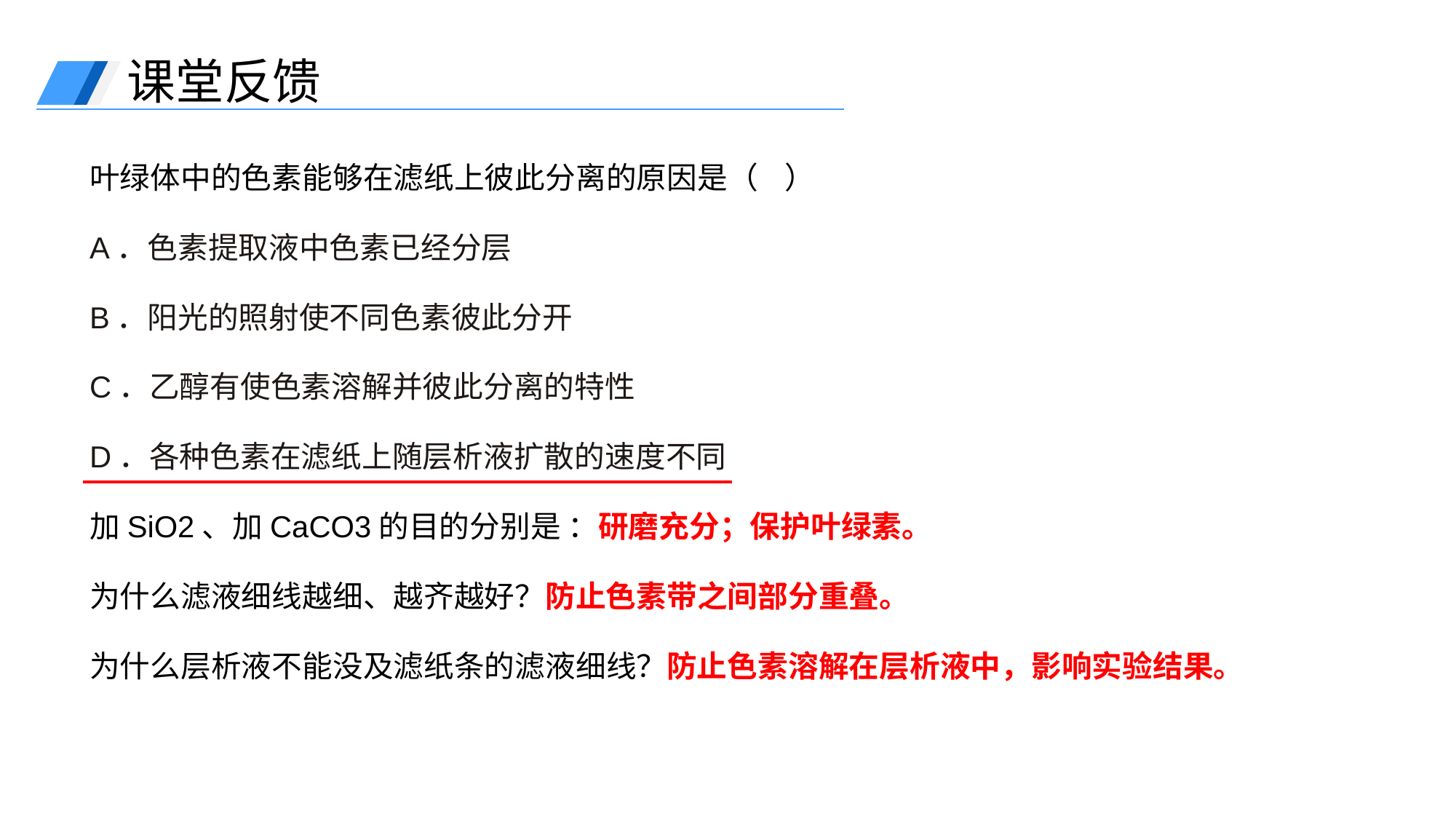

课堂反馈
叶绿体中的色素能够在滤纸上彼此分离的原因是（    ）
A．色素提取液中色素已经分层
B．阳光的照射使不同色素彼此分开
C．乙醇有使色素溶解并彼此分离的特性
D．各种色素在滤纸上随层析液扩散的速度不同
加SiO2、加CaCO3的目的分别是 ：研磨充分；保护叶绿素。
为什么滤液细线越细、越齐越好？防止色素带之间部分重叠。
为什么层析液不能没及滤纸条的滤液细线？防止色素溶解在层析液中，影响实验结果。